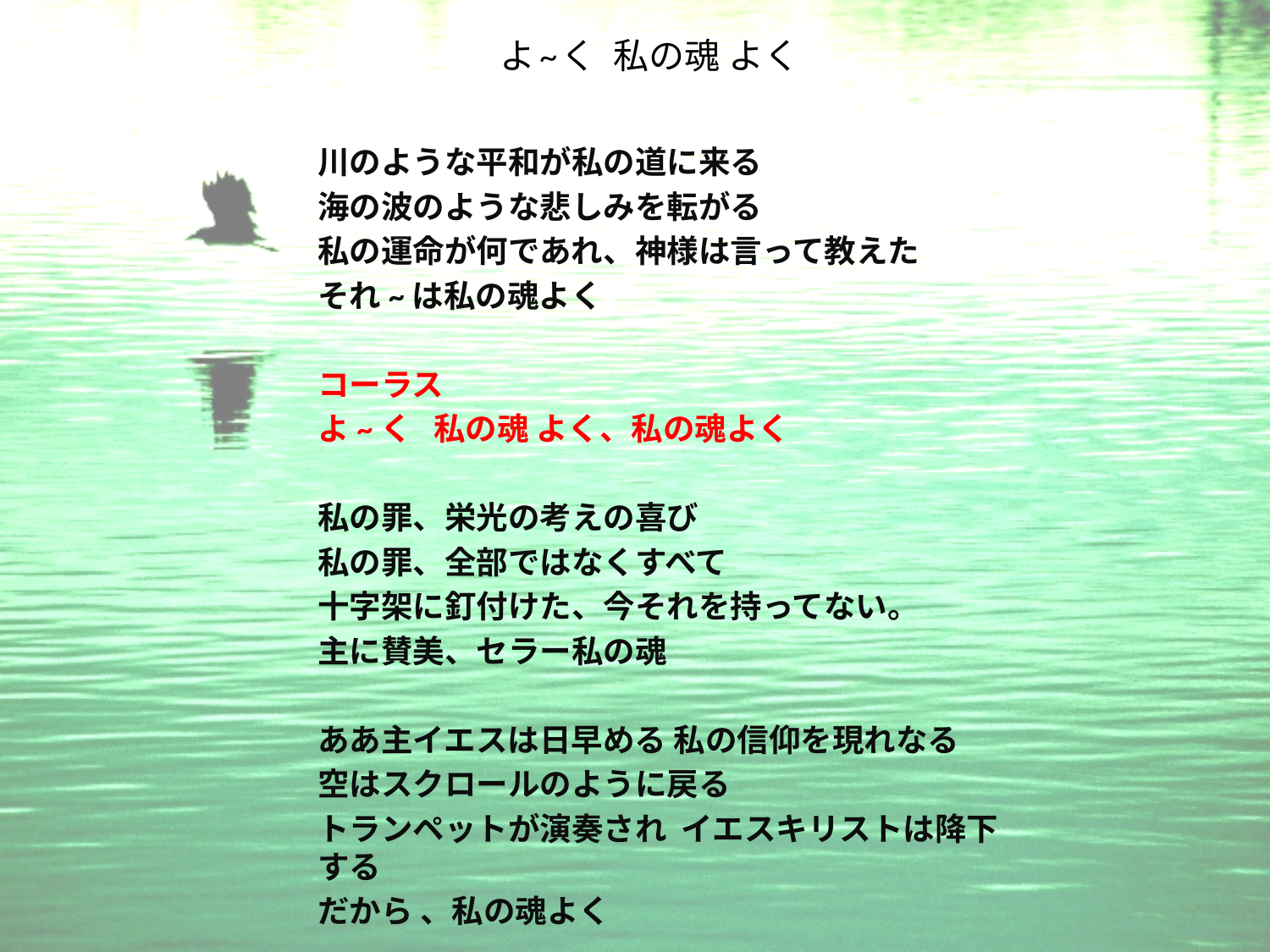

# よ~く  私の魂 よく
川のような平和が私の道に来る
海の波のような悲しみを転がる
私の運命が何であれ、神様は言って教えた
それ~は私の魂よく

コーラス
よ~く   私の魂 よく、私の魂よく

私の罪、栄光の考えの喜び
私の罪、全部ではなくすべて
十字架に釘付けた、今それを持ってない。
主に賛美、セラー私の魂

ああ主イエスは日早める 私の信仰を現れなる
空はスクロールのように戻る
トランペットが演奏され  イエスキリストは降下する
だから 、私の魂よく